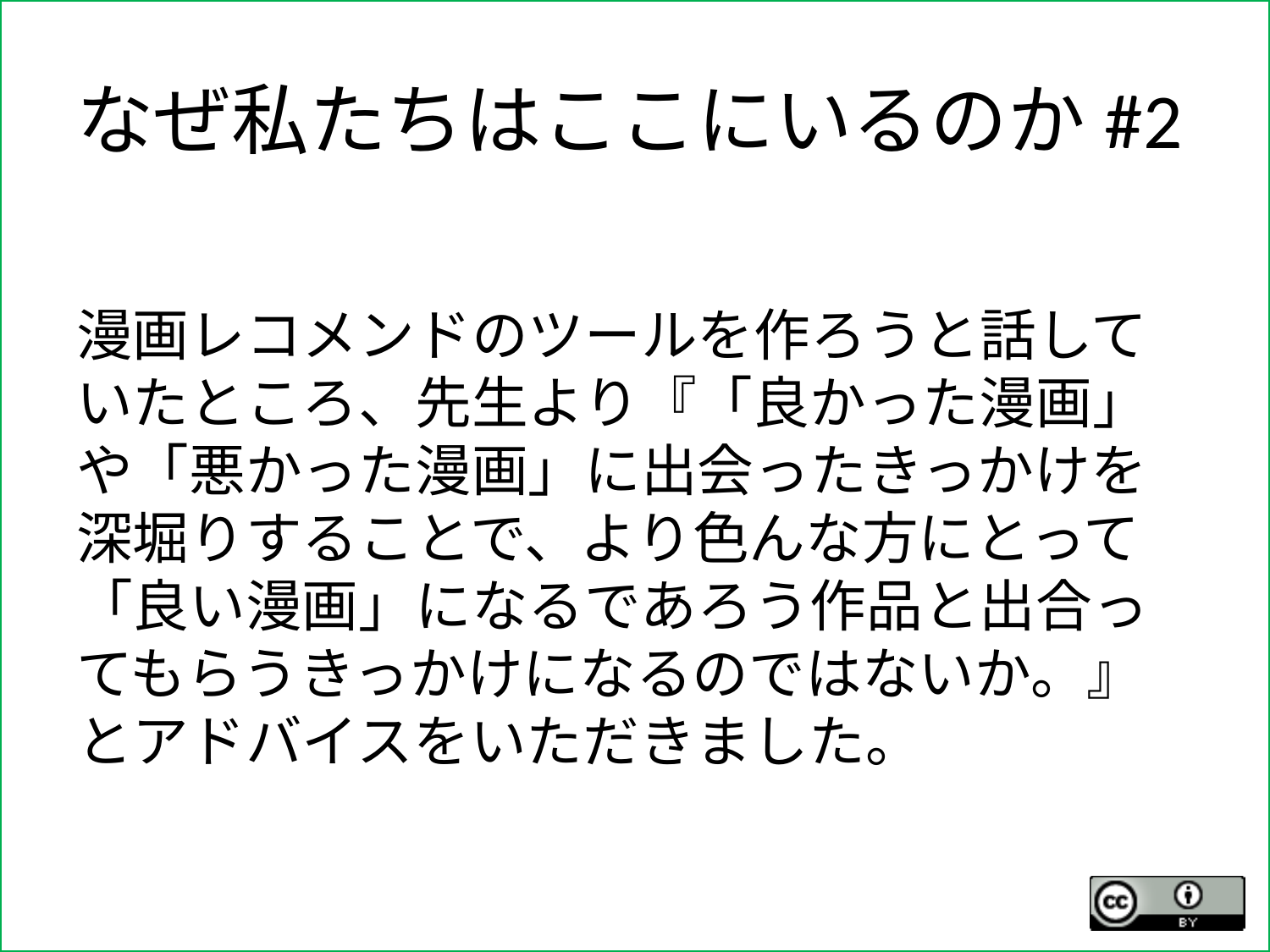

# なぜ私たちはここにいるのか#2
漫画レコメンドのツールを作ろうと話していたところ、先生より『「良かった漫画」や「悪かった漫画」に出会ったきっかけを深堀りすることで、より色んな方にとって「良い漫画」になるであろう作品と出合ってもらうきっかけになるのではないか。』とアドバイスをいただきました。